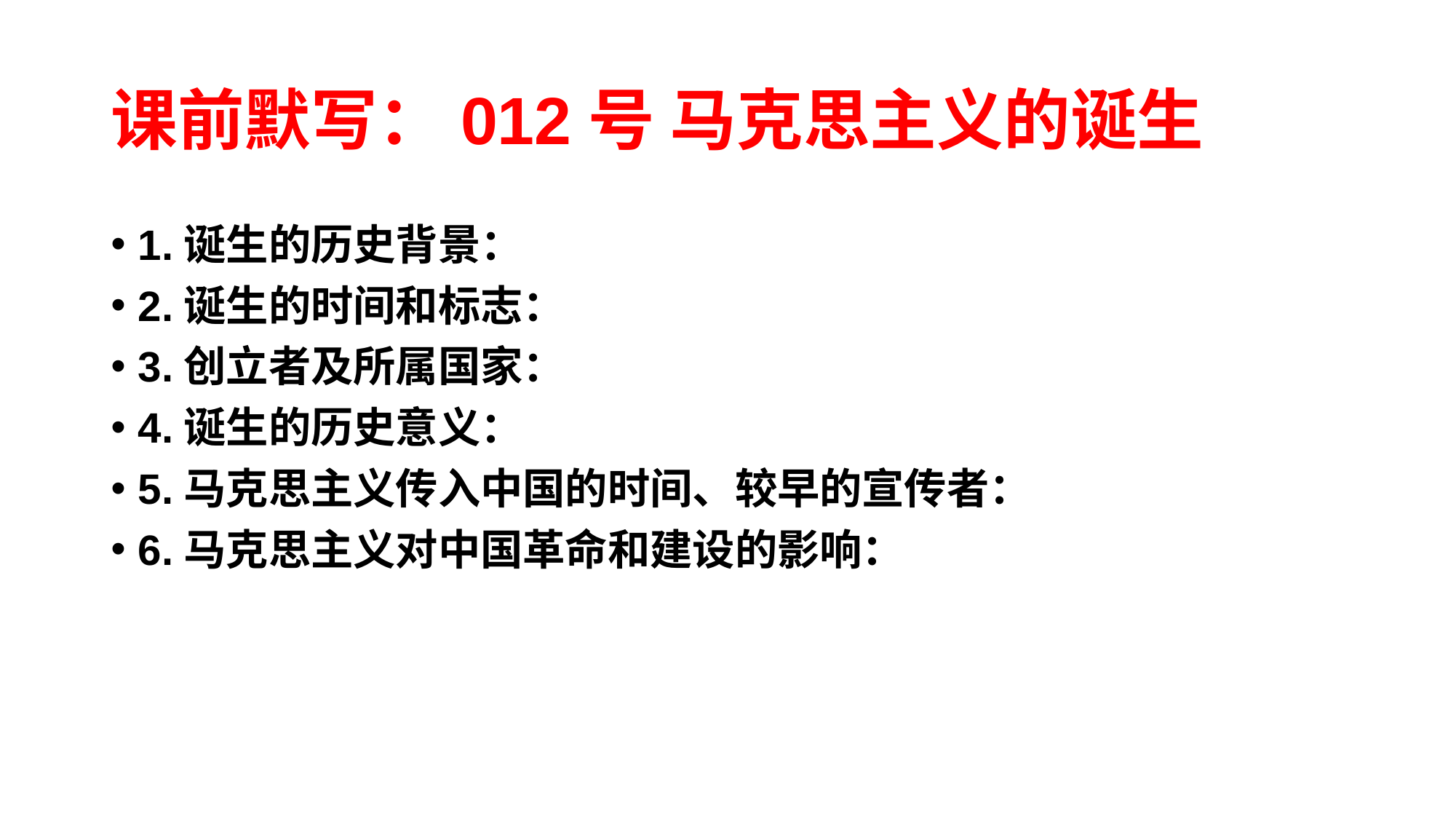

# 课前默写：012号 马克思主义的诞生
1.诞生的历史背景：
2.诞生的时间和标志：
3.创立者及所属国家：
4.诞生的历史意义：
5.马克思主义传入中国的时间、较早的宣传者：
6.马克思主义对中国革命和建设的影响：